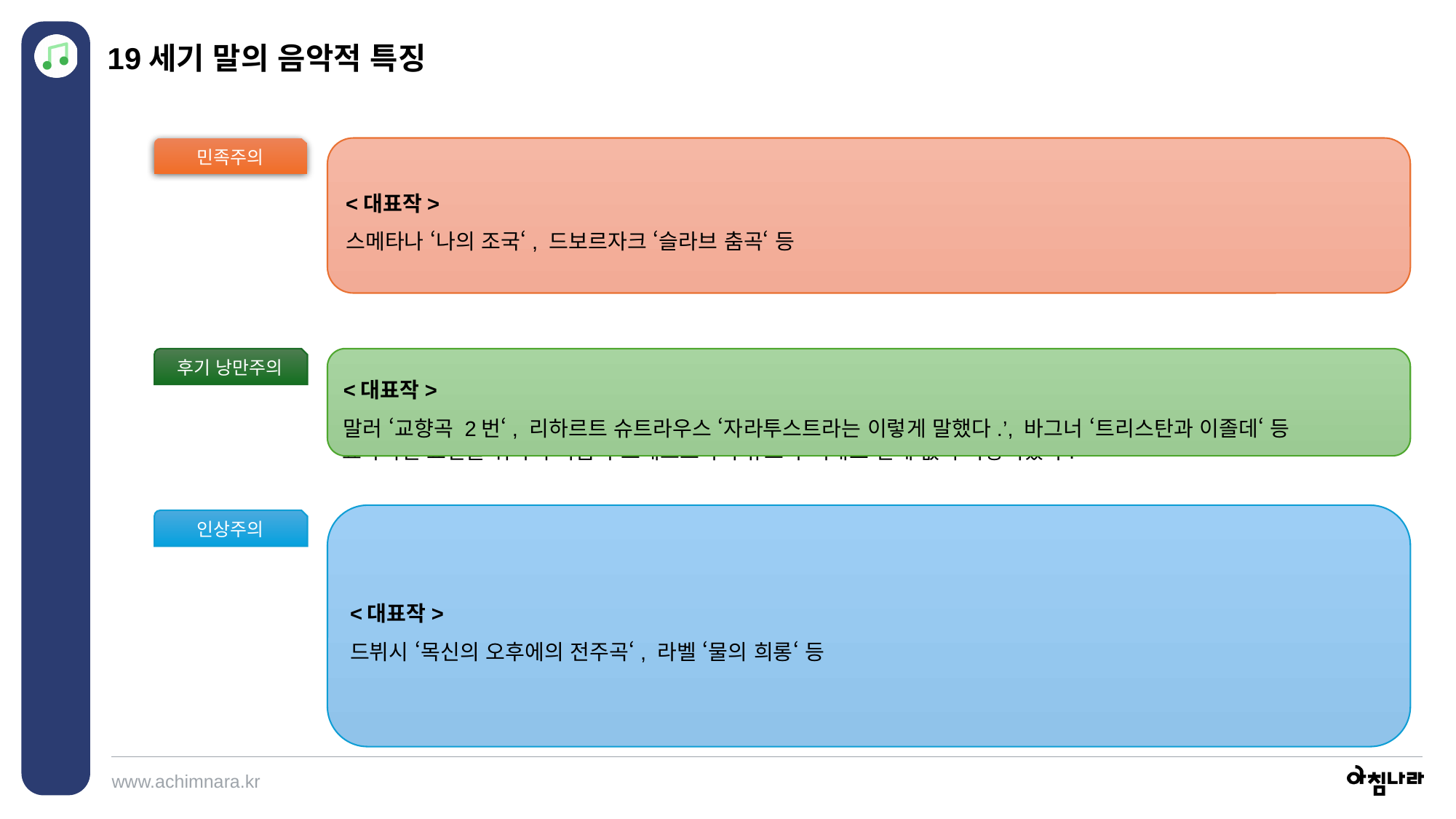

19세기 말의 음악적 특징
민족주의
<대표작>
스메타나 ‘나의 조국‘, 드보르자크 ‘슬라브 춤곡‘ 등
이전까지 서양 음악의 중심을 차지했던 독일, 프랑스, 이탈리아에서 벗어나 러시아, 체코, 노르웨이 등 각국에서는 민족적 특징들을 사용하여 신비스럽고 독특한 음악을 탄생시켰다. 민족주의 음악은 1860년 이후 러시아를 중심으로 발달했으며 러시아 5인조로 인해 러시아 음악 양식 확립에 큰 영향을 끼쳤다. 이외에 스메타나, 드보르자크 등의 작품을 통해 민요, 민속 음계, 민속적 소재를 활용해 민족 음악을 발전시킨 모습을 살펴볼 수 있다.
후기 낭만주의
<대표작>
말러 ‘교향곡 2번‘, 리하르트 슈트라우스 ‘자라투스트라는 이렇게 말했다.’, 바그너 ‘트리스탄과 이졸데‘ 등
이 시기의 음악은 독일을 중심으로 바그너와 말러, 그리고 슈트라우스(요한) II세를 중심으로 발전되었다. 바그너의 트리스탄 화음은 반음계 주의의 효시가 되었고, 이러한 화성어법은 더욱 강화되고 과장되어 극적인 표현을 끌어냈다. 효과적인 표현을 위하여 작품과 오케스트라의 규모와 색채로 전례 없이 확장되었다.
<대표작>
드뷔시 ‘목신의 오후에의 전주곡‘, 라벨 ‘물의 희롱‘ 등
인상주의
인상주의는 빛과 색에 의한 느낌이나 분위기를 표현한 회화에서 유래되었다. 인상주의 화가들은 뚜렷한 선과 윤곽보다는 빛에 따라 시시각각 변하는 미묘한 분위기를 그리려고 했다. 이것은 음악에도 영향을 미쳐 전통적인 화성에서 벗어나 5음 음계나 선법, 다채로운 음향, 모호한 박자를 사용하여 순간적인 느낌이나 어떤 뉘앙스를 표현하고자 했다. 이처럼 인상주의 작곡가들은 기존의 독일 낭만주의 음악이 구축해 놓은 전통과는 획기적으로 다른 음악 언어를 사용하고 있다. 이러한 맥락에서 볼 때 인상주의는 낭만주의 음악과는 상치되고 새로운 경향을 추구하는 20세기 음악의 전조라고 할 수 있다.
4